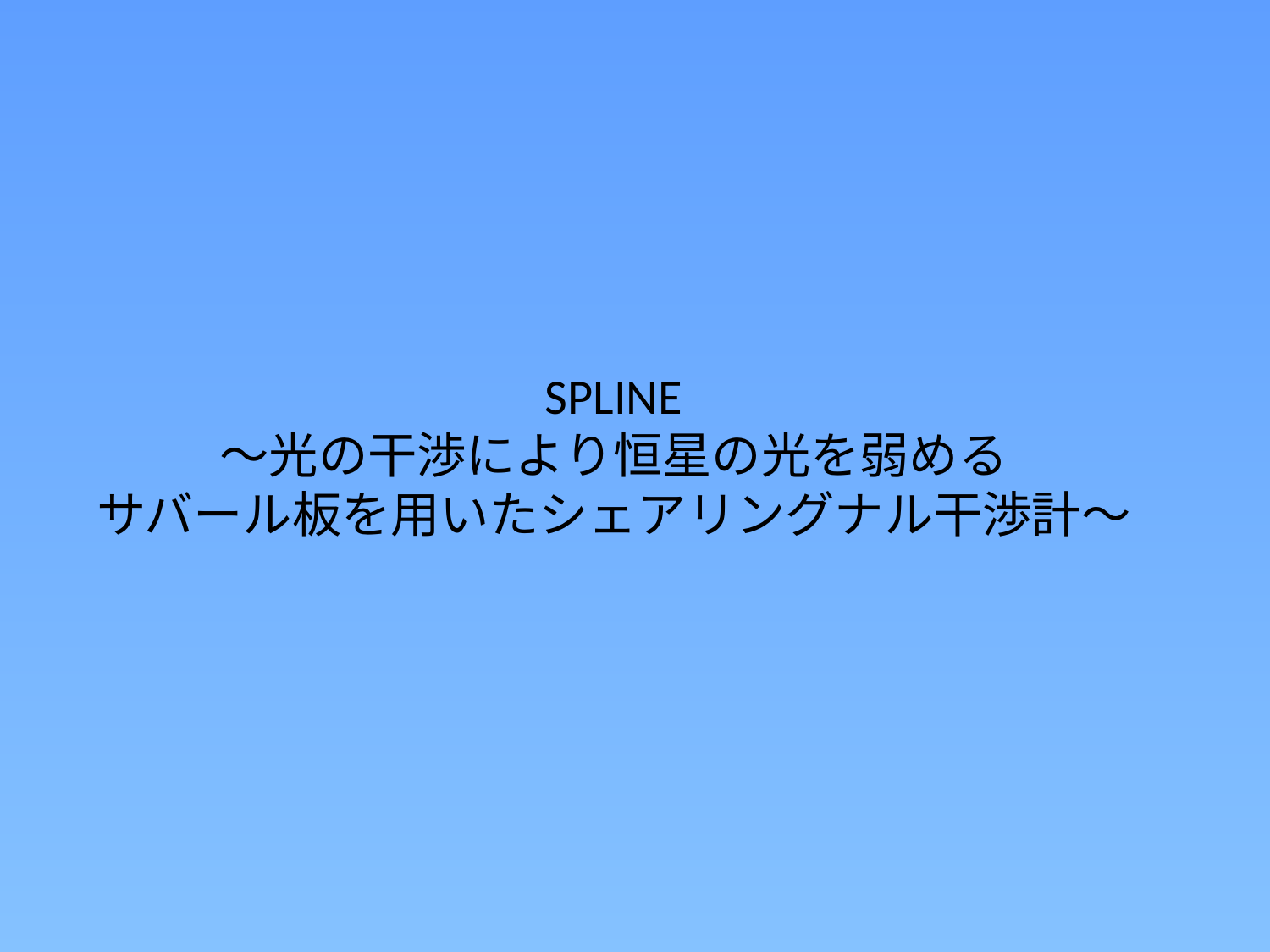

# SPLINE ～光の干渉により恒星の光を弱める サバール板を用いたシェアリングナル干渉計～